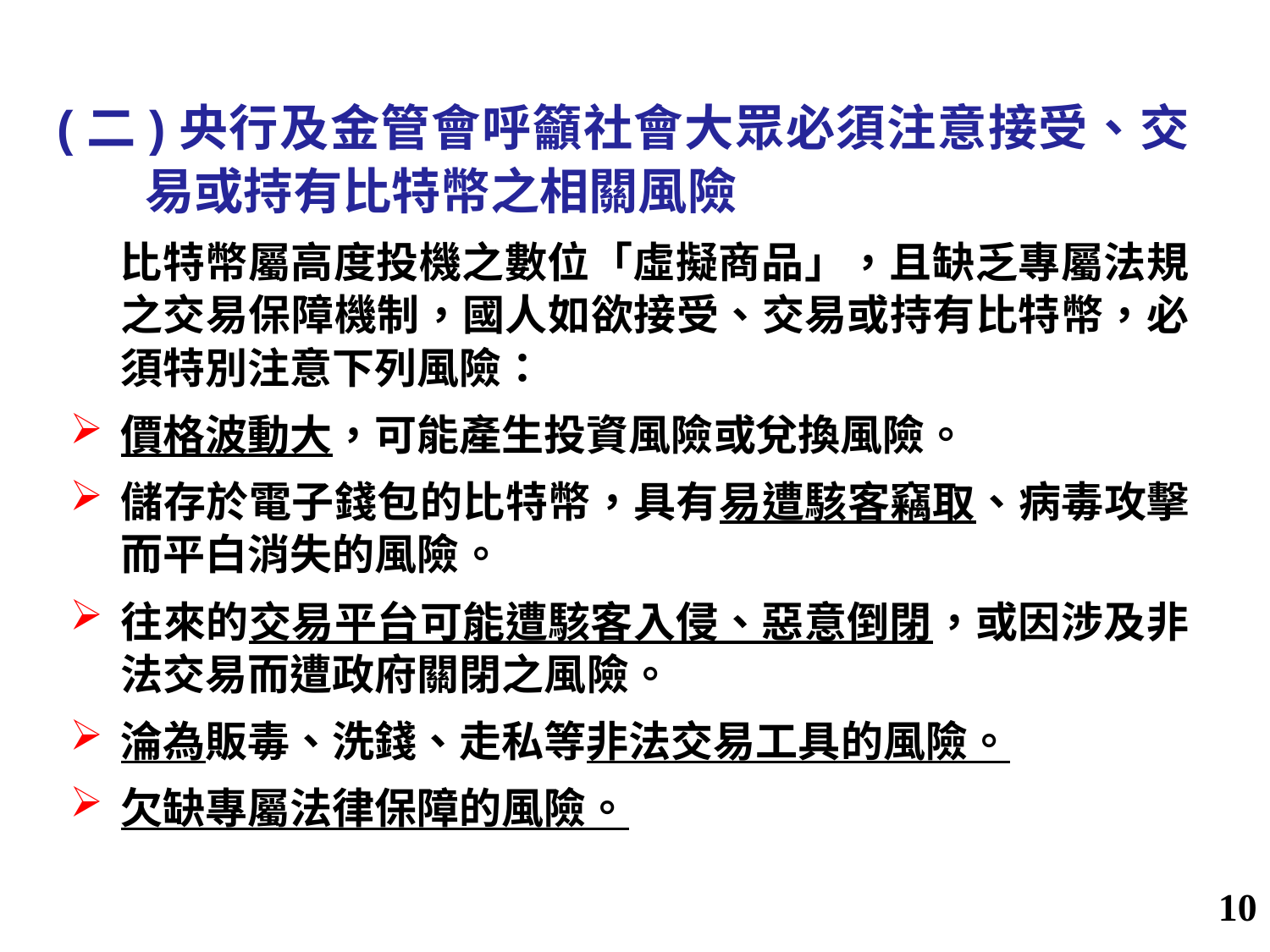

(二)央行及金管會呼籲社會大眾必須注意接受、交易或持有比特幣之相關風險
比特幣屬高度投機之數位「虛擬商品」，且缺乏專屬法規之交易保障機制，國人如欲接受、交易或持有比特幣，必須特別注意下列風險：
價格波動大，可能產生投資風險或兌換風險。
儲存於電子錢包的比特幣，具有易遭駭客竊取、病毒攻擊而平白消失的風險。
往來的交易平台可能遭駭客入侵、惡意倒閉，或因涉及非法交易而遭政府關閉之風險。
淪為販毒、洗錢、走私等非法交易工具的風險。
欠缺專屬法律保障的風險。
10